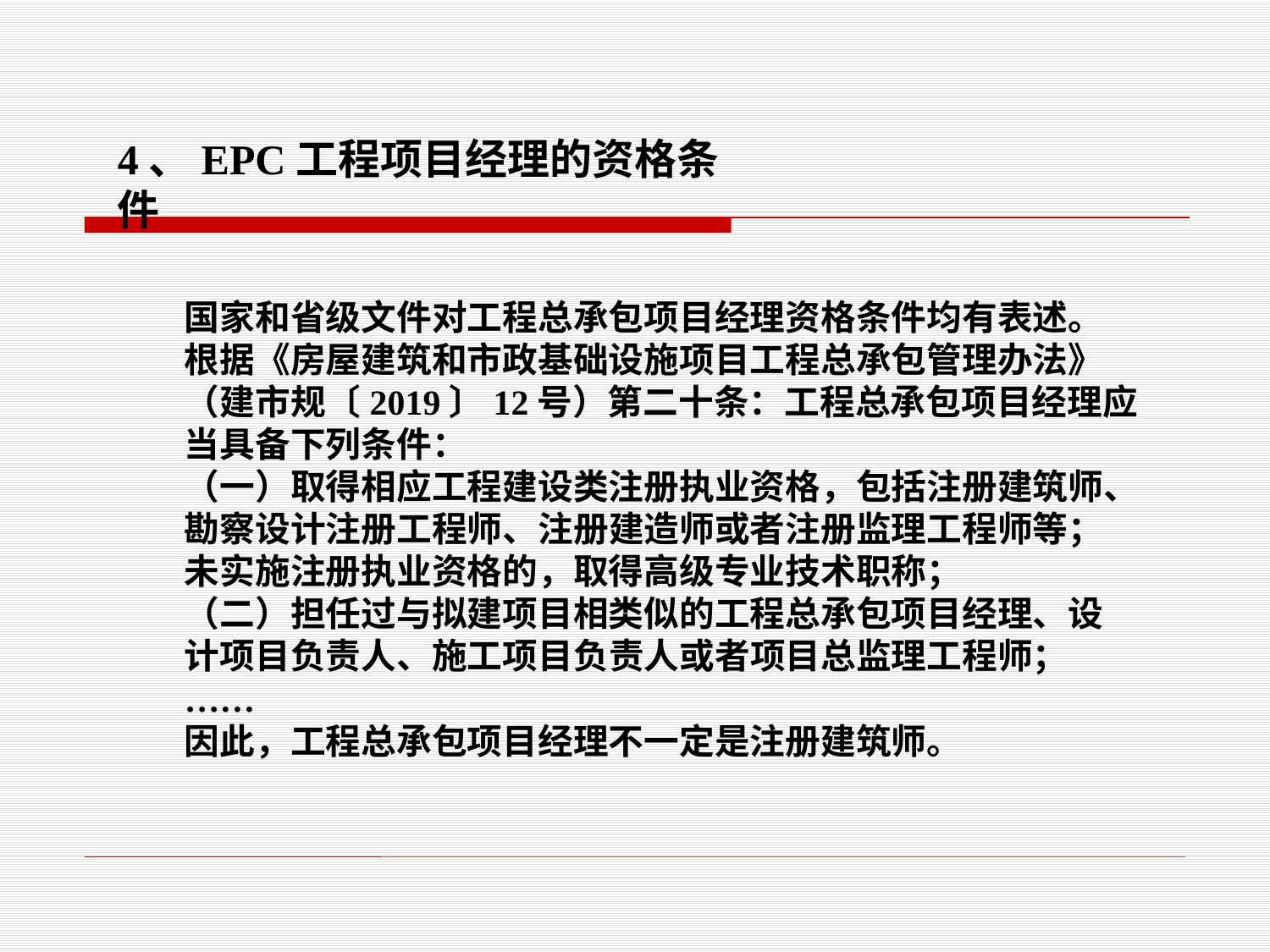

4、EPC工程项目经理的资格条件
国家和省级文件对工程总承包项目经理资格条件均有表述。根据《房屋建筑和市政基础设施项目工程总承包管理办法》（建市规〔2019〕12号）第二十条：工程总承包项目经理应当具备下列条件：
（一）取得相应工程建设类注册执业资格，包括注册建筑师、勘察设计注册工程师、注册建造师或者注册监理工程师等；未实施注册执业资格的，取得高级专业技术职称；
（二）担任过与拟建项目相类似的工程总承包项目经理、设计项目负责人、施工项目负责人或者项目总监理工程师；
……
因此，工程总承包项目经理不一定是注册建筑师。